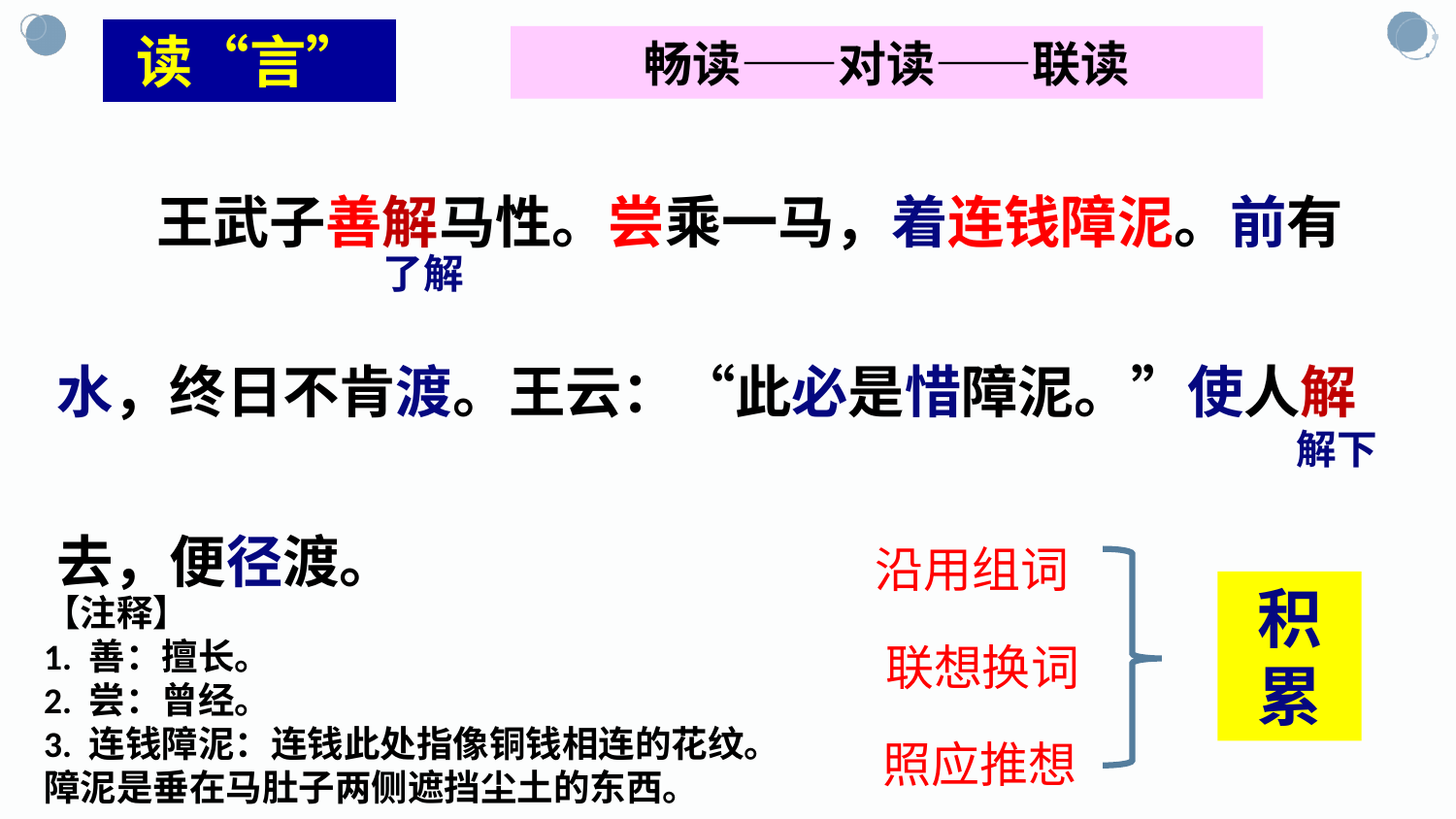

读“言”
畅读——对读——联读
           王武子善解马性。尝乘一马，着连钱障泥。前有

水，终日不肯渡。王云：“此必是惜障泥。”使人解

去，便径渡。
了解
解下
沿用组词

积累
【注释】
1. 善：擅长。
2. 尝：曾经。
3. 连钱障泥：连钱此处指像铜钱相连的花纹。障泥是垂在马肚子两侧遮挡尘土的东西。
联想换词
照应推想